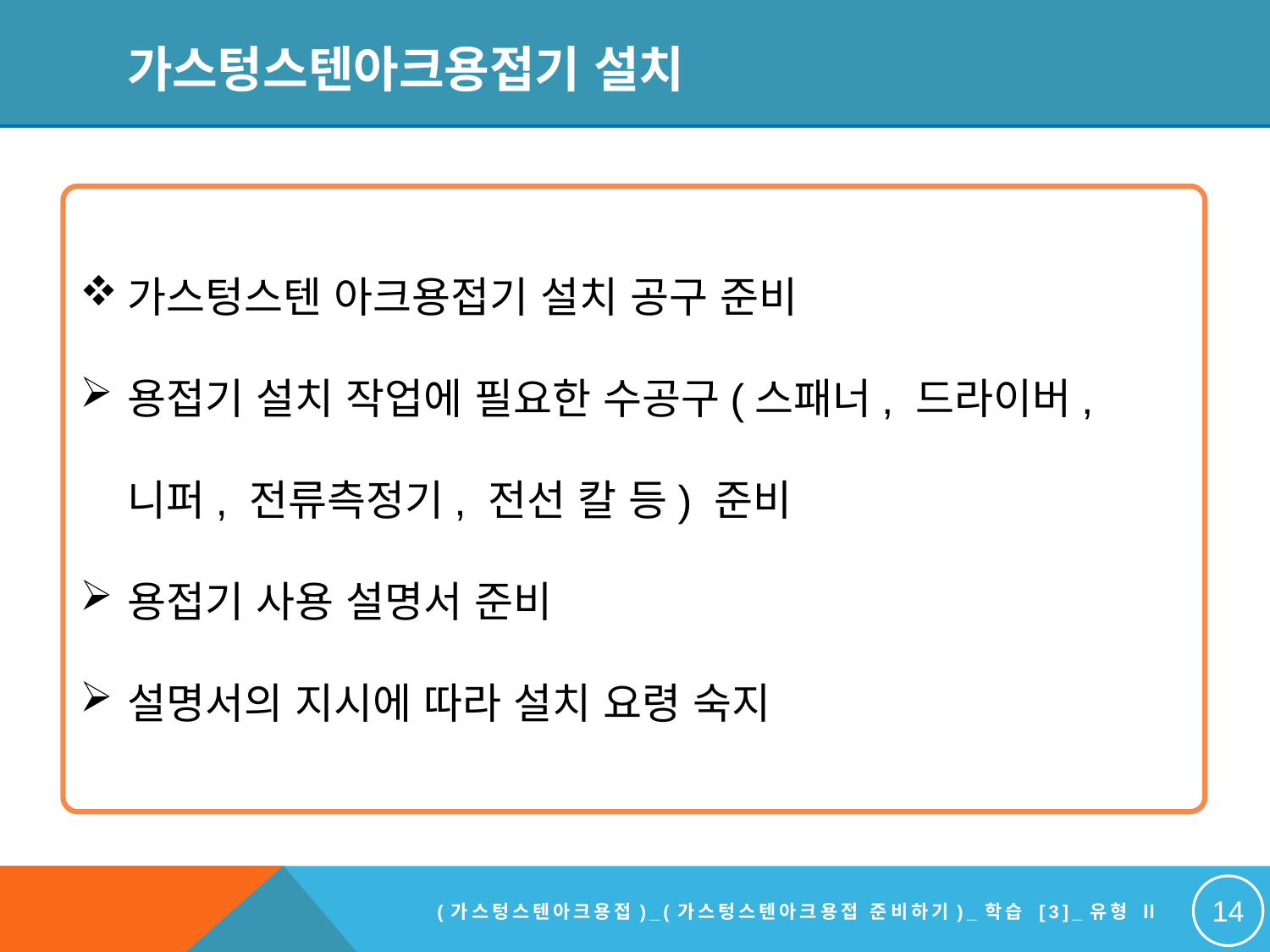

# 가스텅스텐아크용접기 설치

가스텅스텐 아크용접기 설치 공구 준비
용접기 설치 작업에 필요한 수공구(스패너, 드라이버, 니퍼, 전류측정기, 전선 칼 등) 준비
용접기 사용 설명서 준비
설명서의 지시에 따라 설치 요령 숙지

14
(가스텅스텐아크용접)_(가스텅스텐아크용접 준비하기)_학습 [3]_유형 Ⅱ